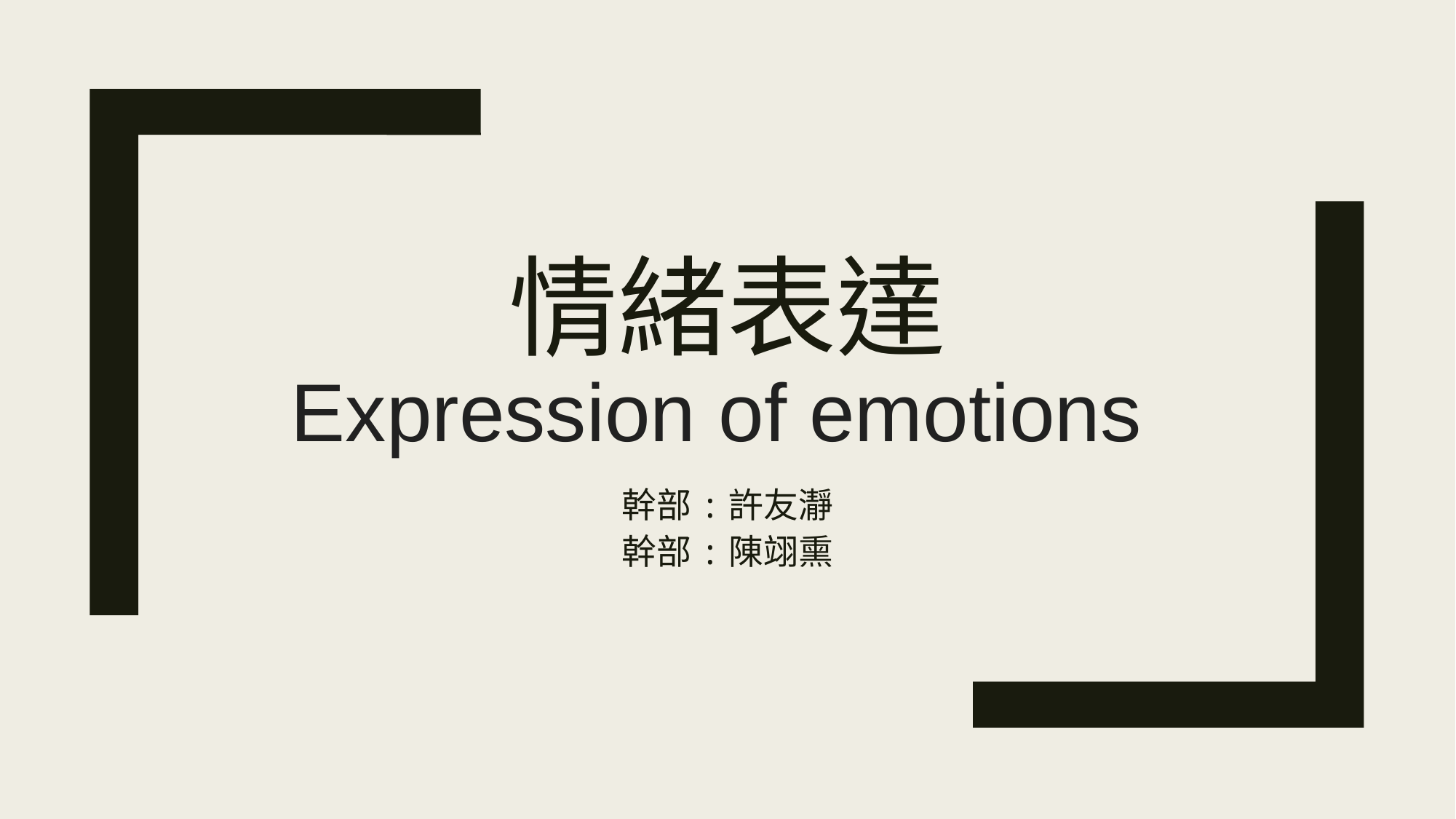

# 情緒表達 Expression of emotions
幹部:許友瀞
幹部:陳翊熏